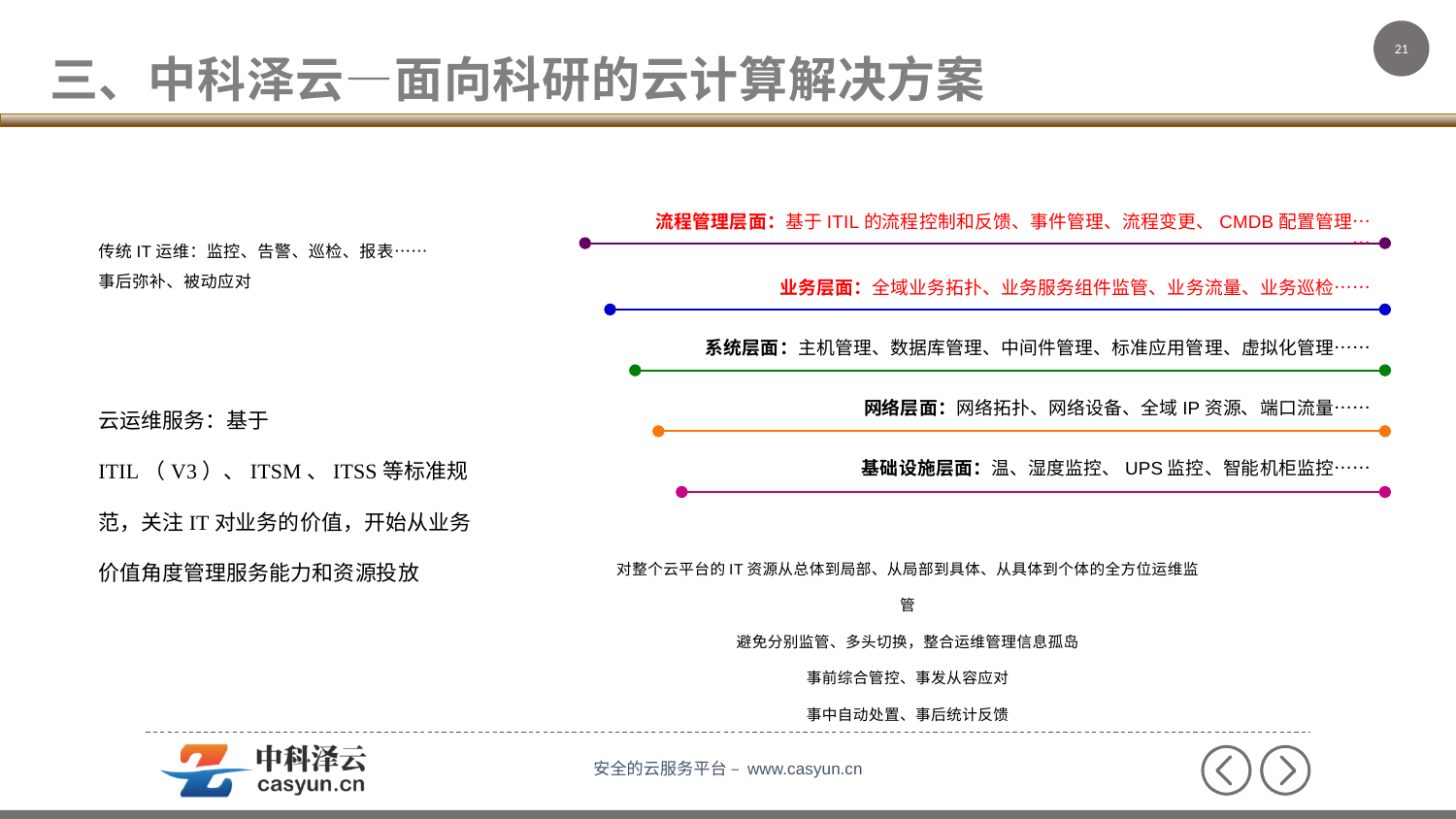

三、中科泽云—面向科研的云计算解决方案

流程管理层面：基于ITIL的流程控制和反馈、事件管理、流程变更、CMDB配置管理……
业务层面：全域业务拓扑、业务服务组件监管、业务流量、业务巡检……
系统层面：主机管理、数据库管理、中间件管理、标准应用管理、虚拟化管理……
网络层面：网络拓扑、网络设备、全域IP资源、端口流量……
基础设施层面：温、湿度监控、UPS监控、智能机柜监控……
传统IT运维：监控、告警、巡检、报表……
事后弥补、被动应对
云运维服务：基于ITIL（V3）、ITSM、ITSS等标准规范，关注IT对业务的价值，开始从业务价值角度管理服务能力和资源投放
对整个云平台的IT资源从总体到局部、从局部到具体、从具体到个体的全方位运维监管
避免分别监管、多头切换，整合运维管理信息孤岛
事前综合管控、事发从容应对
事中自动处置、事后统计反馈